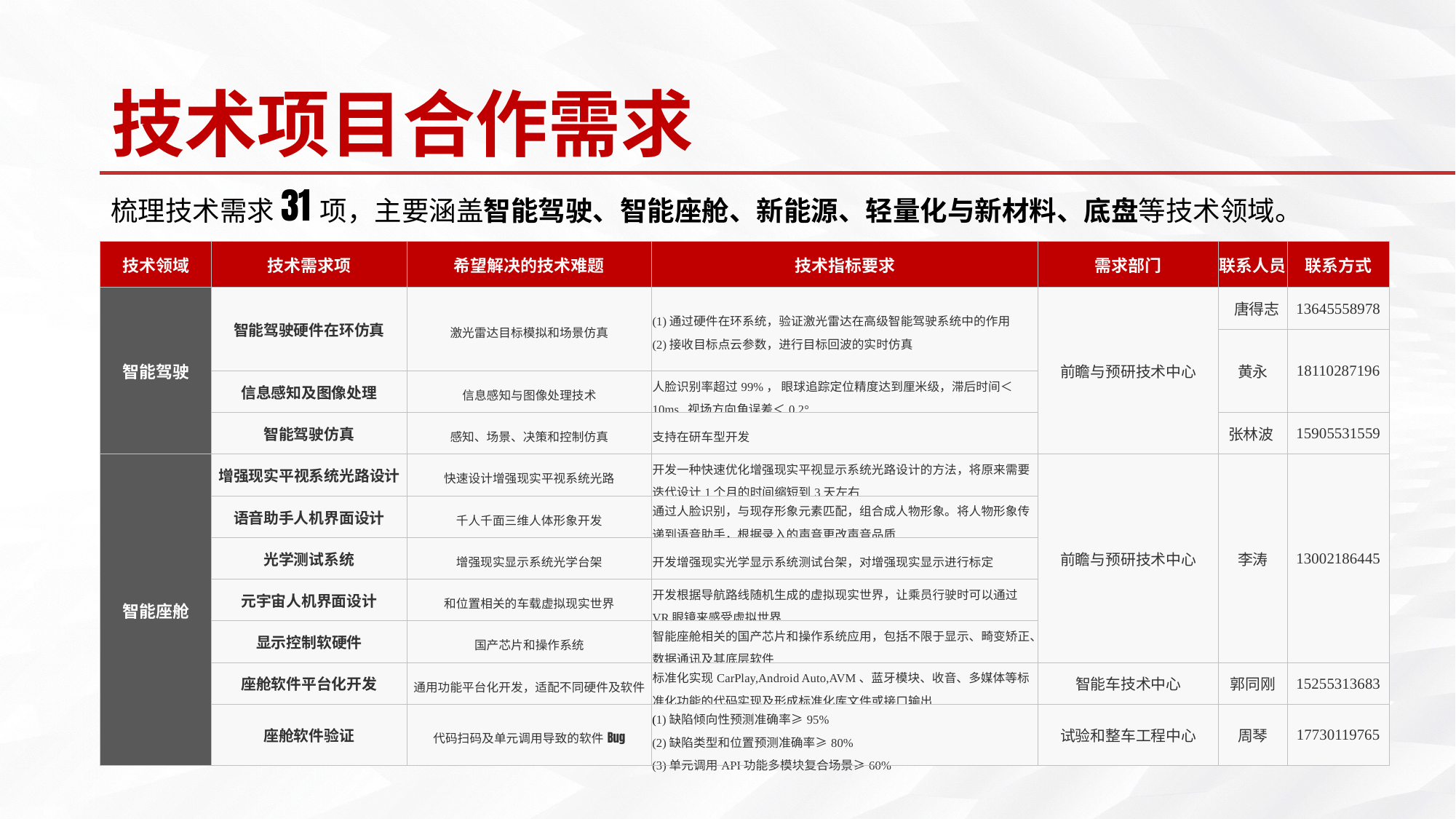

技术项目合作需求
梳理技术需求31项，主要涵盖智能驾驶、智能座舱、新能源、轻量化与新材料、底盘等技术领域。
| 技术领域 | 技术需求项 | 希望解决的技术难题 | 技术指标要求 | 需求部门 | 联系人员 | 联系方式 |
| --- | --- | --- | --- | --- | --- | --- |
| 智能驾驶 | 智能驾驶硬件在环仿真 | 激光雷达目标模拟和场景仿真 | (1)通过硬件在环系统，验证激光雷达在高级智能驾驶系统中的作用 (2)接收目标点云参数，进行目标回波的实时仿真 | 前瞻与预研技术中心 | 唐得志 | 13645558978 |
|  |  |  |  |  | 黄永 | 18110287196 |
|  | 信息感知及图像处理 | 信息感知与图像处理技术 | 人脸识别率超过99%， 眼球追踪定位精度达到厘米级，滞后时间＜10ms, 视场方向角误差＜0.2° |  |  |  |
|  | 智能驾驶仿真 | 感知、场景、决策和控制仿真 | 支持在研车型开发 |  | 张林波 | 15905531559 |
| 智能座舱 | 增强现实平视系统光路设计 | 快速设计增强现实平视系统光路 | 开发一种快速优化增强现实平视显示系统光路设计的方法，将原来需要迭代设计1个月的时间缩短到3天左右 | 前瞻与预研技术中心 | 李涛 | 13002186445 |
|  | 语音助手人机界面设计 | 千人千面三维人体形象开发 | 通过人脸识别，与现存形象元素匹配，组合成人物形象。将人物形象传递到语音助手，根据录入的声音更改声音品质 |  |  |  |
|  | 光学测试系统 | 增强现实显示系统光学台架 | 开发增强现实光学显示系统测试台架，对增强现实显示进行标定 |  |  |  |
|  | 元宇宙人机界面设计 | 和位置相关的车载虚拟现实世界 | 开发根据导航路线随机生成的虚拟现实世界，让乘员行驶时可以通过VR眼镜来感受虚拟世界 |  |  |  |
|  | 显示控制软硬件 | 国产芯片和操作系统 | 智能座舱相关的国产芯片和操作系统应用，包括不限于显示、畸变矫正、数据通讯及其底层软件 |  |  |  |
|  | 座舱软件平台化开发 | 通用功能平台化开发，适配不同硬件及软件 | 标准化实现CarPlay,Android Auto,AVM、蓝牙模块、收音、多媒体等标准化功能的代码实现及形成标准化库文件或接口输出 | 智能车技术中心 | 郭同刚 | 15255313683 |
|  | 座舱软件验证 | 代码扫码及单元调用导致的软件Bug | (1)缺陷倾向性预测准确率≥95% (2)缺陷类型和位置预测准确率≥80% (3)单元调用API功能多模块复合场景≥60% | 试验和整车工程中心 | 周琴 | 17730119765 |